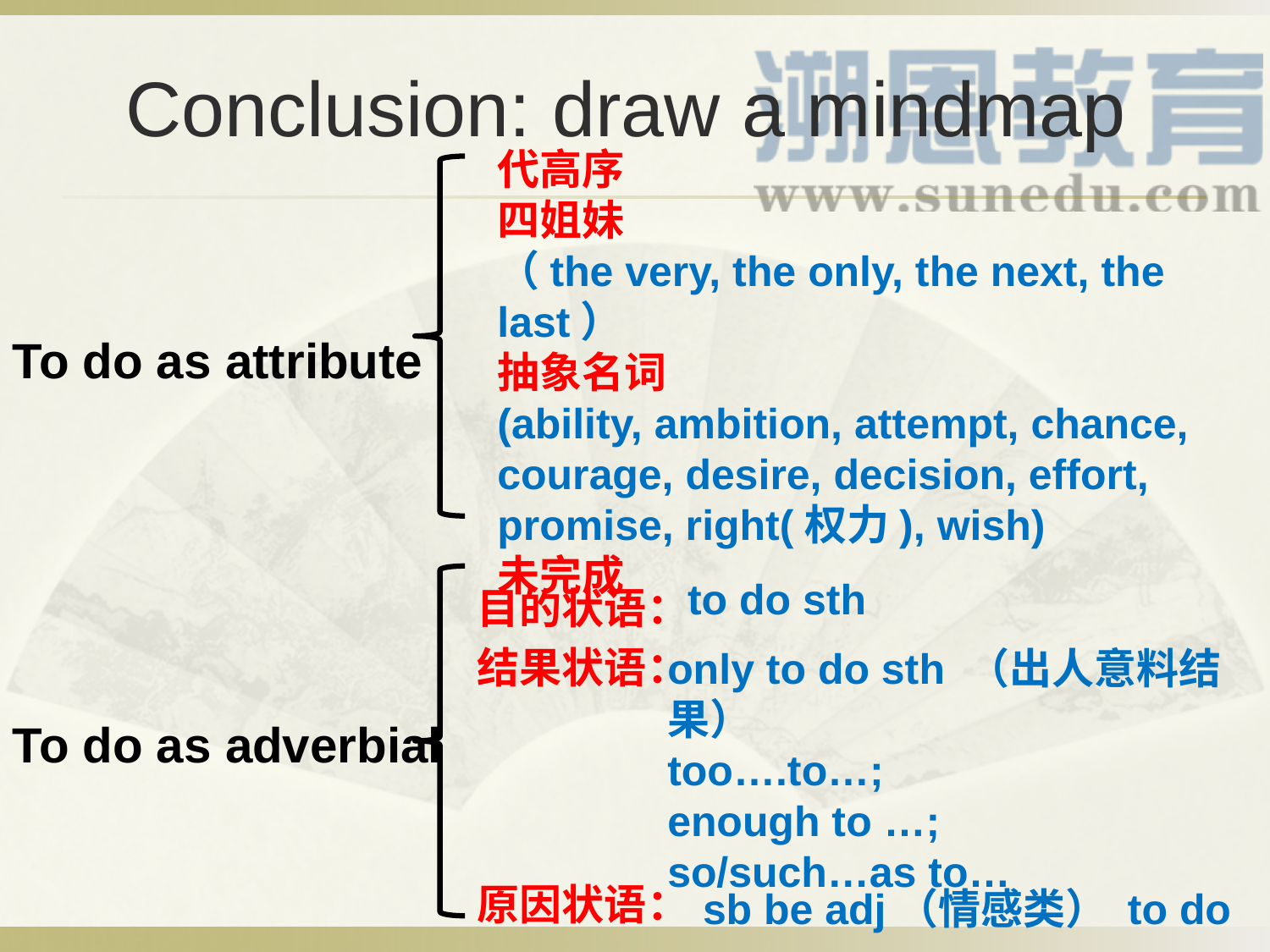

# Conclusion: draw a mindmap
代高序
四姐妹
（the very, the only, the next, the last）
抽象名词
(ability, ambition, attempt, chance, courage, desire, decision, effort, promise, right(权力), wish)
未完成

To do as attribute

To do as adverbial

to do sth
目的状语：
结果状语：

原因状语：
only to do sth （出人意料结果）
too….to…;
enough to …;
so/such…as to…
sb be adj（情感类） to do